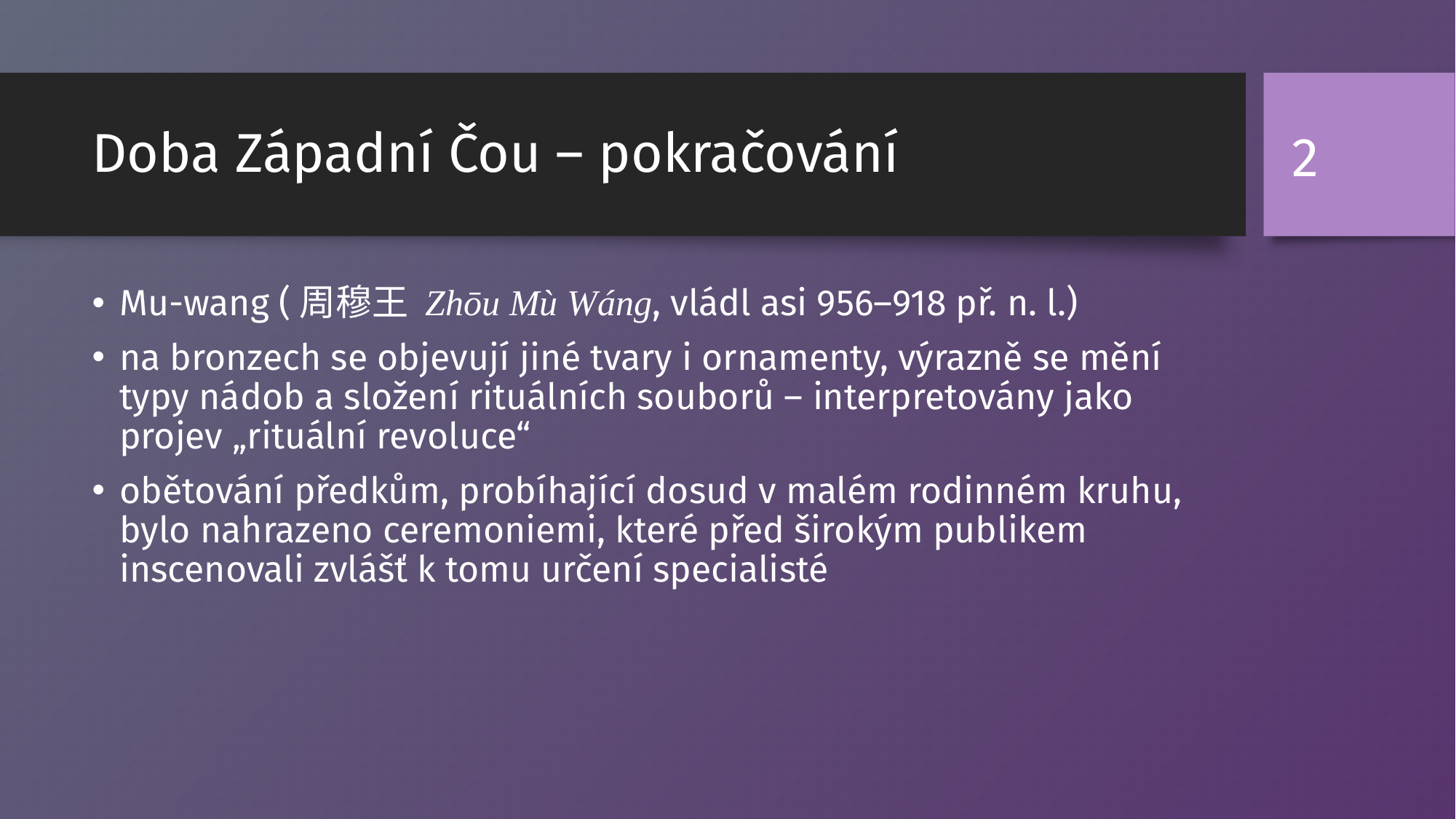

2
# Doba Západní Čou – pokračování
Mu-wang (周穆王 Zhōu Mù Wáng, vládl asi 956–918 př. n. l.)
na bronzech se objevují jiné tvary i ornamenty, výrazně se mění typy nádob a složení rituálních souborů – interpretovány jako projev „rituální revoluce“
obětování předkům, probíhající dosud v malém rodinném kruhu, bylo nahrazeno ceremoniemi, které před širokým publikem inscenovali zvlášť k tomu určení specialisté